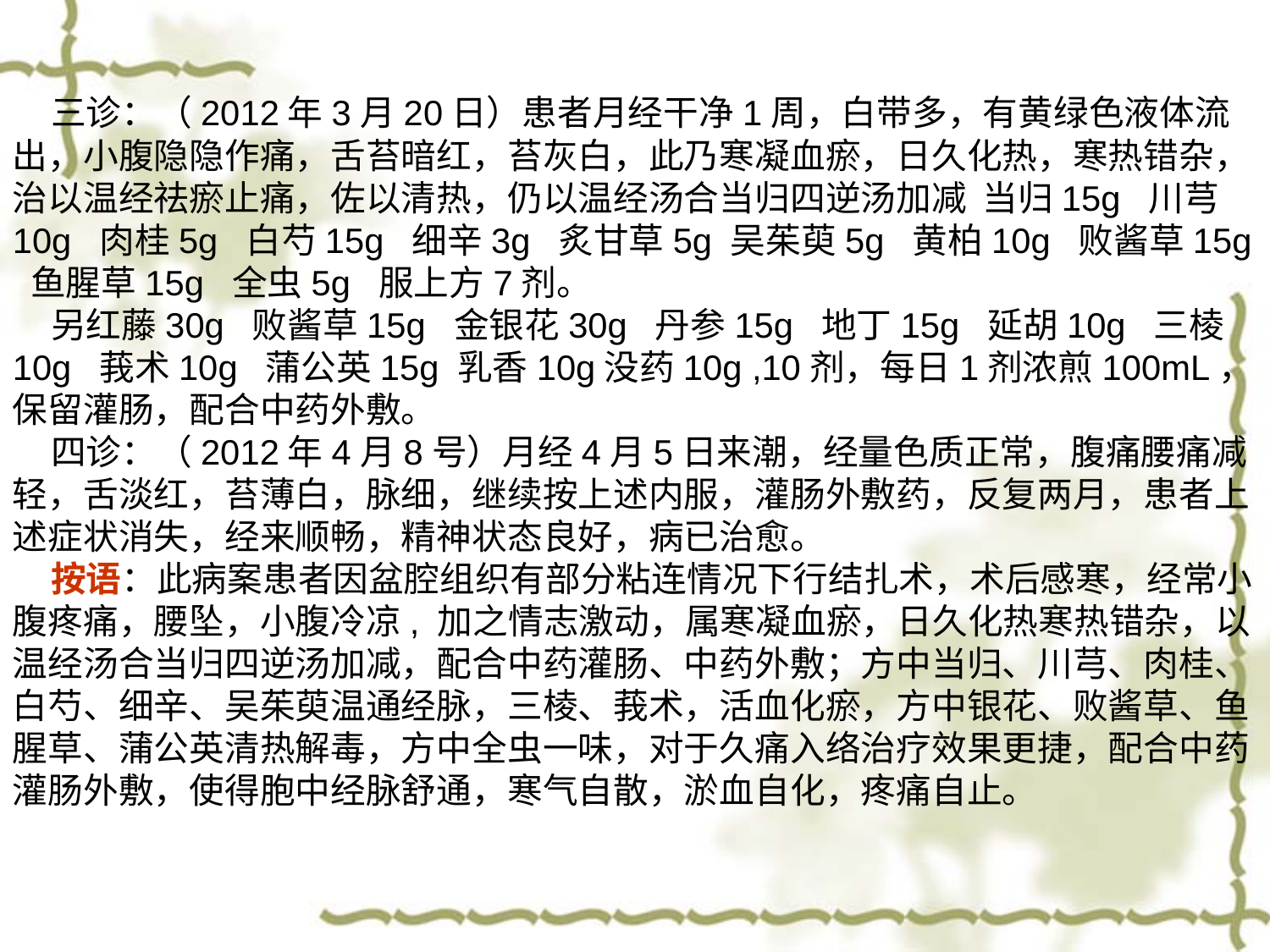

三诊：（2012年3月20日）患者月经干净1周，白带多，有黄绿色液体流出，小腹隐隐作痛，舌苔暗红，苔灰白，此乃寒凝血瘀，日久化热，寒热错杂，治以温经祛瘀止痛，佐以清热，仍以温经汤合当归四逆汤加减  当归15g  川芎10g  肉桂5g  白芍15g  细辛3g  炙甘草5g 吴茱萸5g  黄柏10g  败酱草15g  鱼腥草15g  全虫5g  服上方7剂。
另红藤30g  败酱草15g  金银花30g  丹参15g  地丁15g  延胡10g  三棱10g  莪术10g  蒲公英15g 乳香10g没药10g ,10剂，每日1剂浓煎100mL，保留灌肠，配合中药外敷。
四诊：（2012年4月8号）月经4月5日来潮，经量色质正常，腹痛腰痛减轻，舌淡红，苔薄白，脉细，继续按上述内服，灌肠外敷药，反复两月，患者上述症状消失，经来顺畅，精神状态良好，病已治愈。
按语：此病案患者因盆腔组织有部分粘连情况下行结扎术，术后感寒，经常小腹疼痛，腰坠，小腹冷凉, 加之情志激动，属寒凝血瘀，日久化热寒热错杂，以温经汤合当归四逆汤加减，配合中药灌肠、中药外敷；方中当归、川芎、肉桂、白芍、细辛、吴茱萸温通经脉，三棱、莪术，活血化瘀，方中银花、败酱草、鱼腥草、蒲公英清热解毒，方中全虫一味，对于久痛入络治疗效果更捷，配合中药灌肠外敷，使得胞中经脉舒通，寒气自散，淤血自化，疼痛自止。